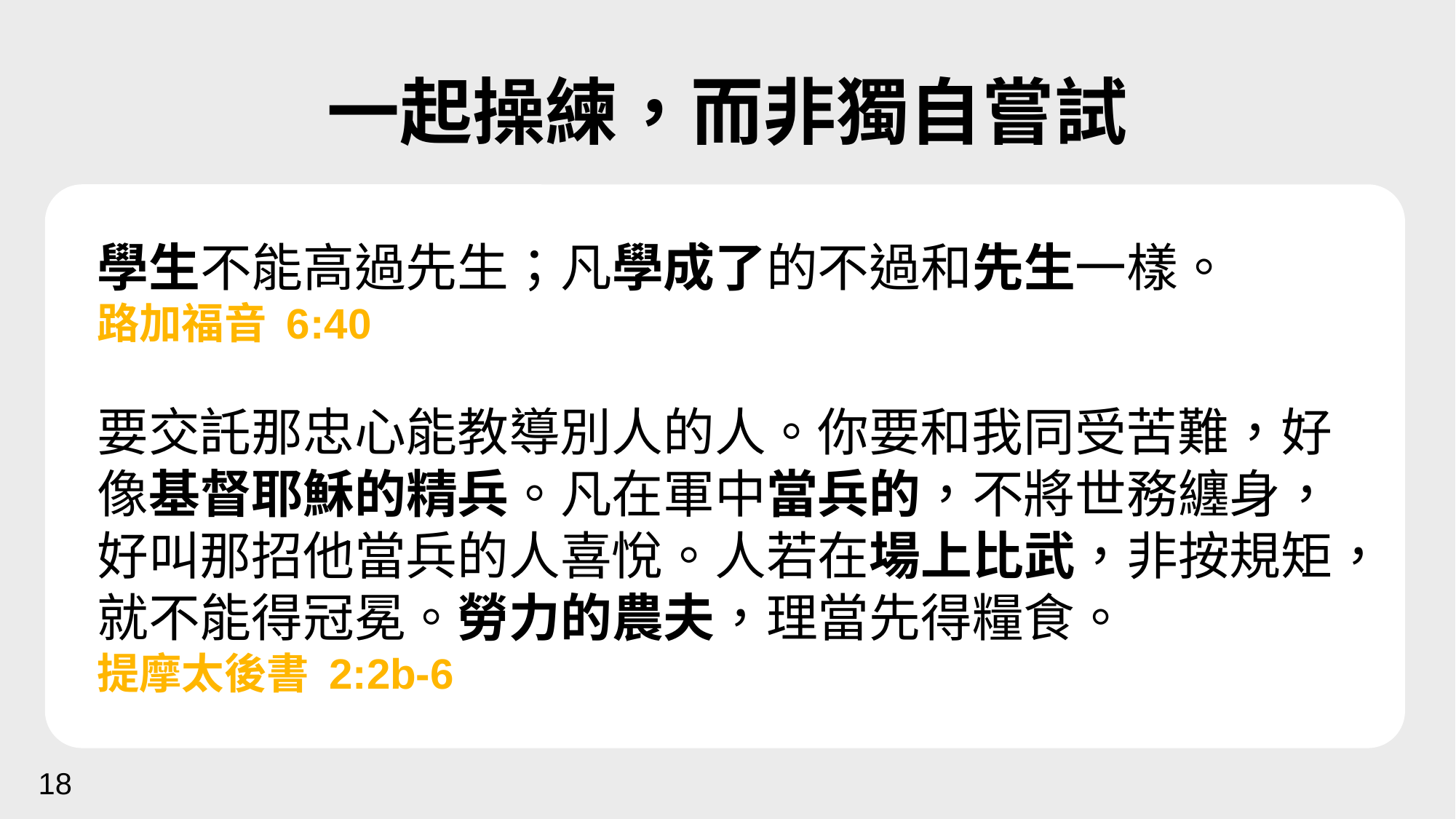

一起操練，而非獨自嘗試

學生不能高過先生；凡學成了的不過和先生一樣。
路加福音 6:40
要交託那忠心能教導別人的人。你要和我同受苦難，好像基督耶穌的精兵。凡在軍中當兵的，不將世務纏身，好叫那招他當兵的人喜悅。人若在場上比武，非按規矩，就不能得冠冕。勞力的農夫，理當先得糧食。
提摩太後書 2:2b-6